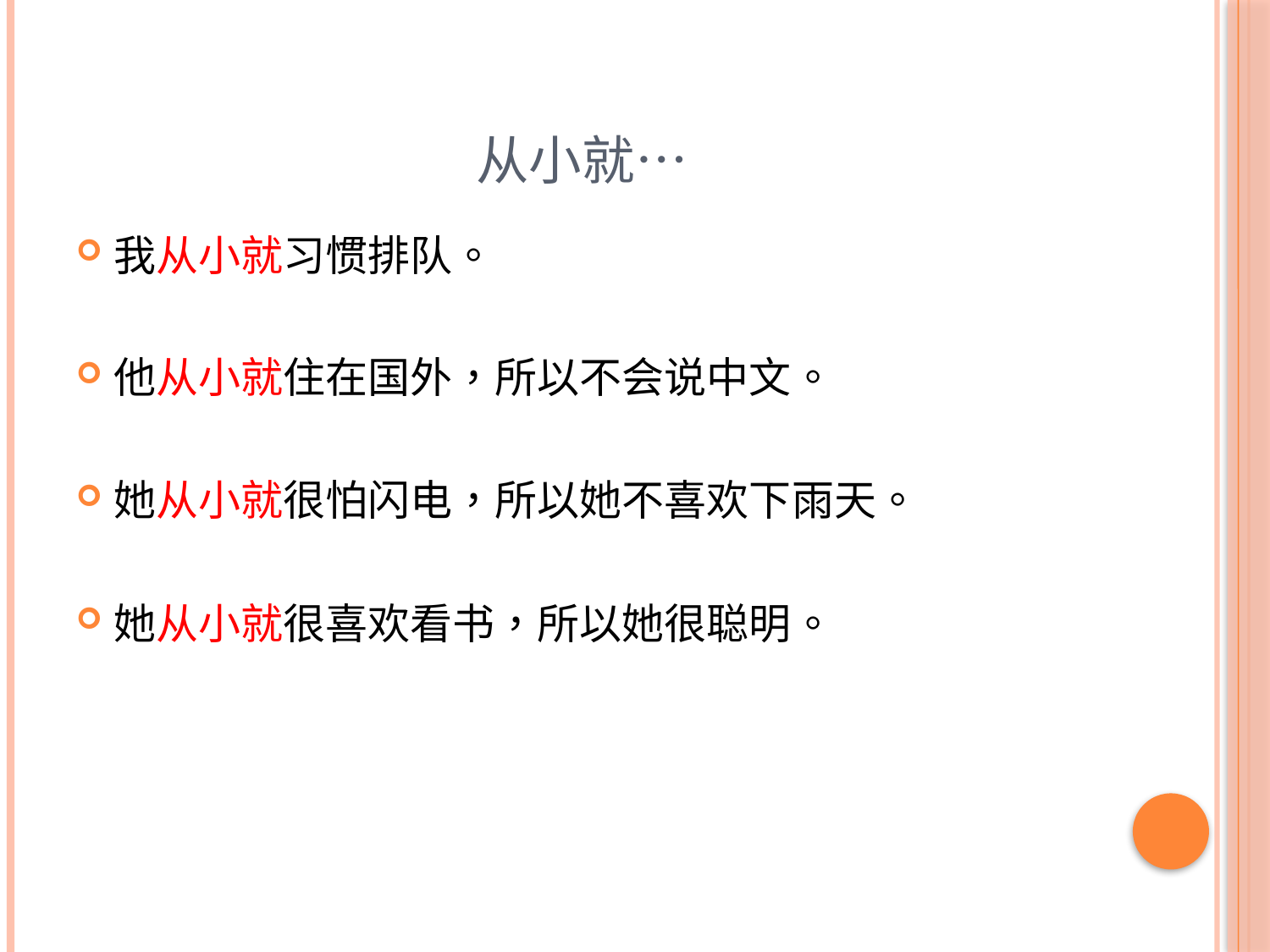

# 从小就…
我从小就习惯排队。

他从小就住在国外，所以不会说中文。

她从小就很怕闪电，所以她不喜欢下雨天。

她从小就很喜欢看书，所以她很聪明。